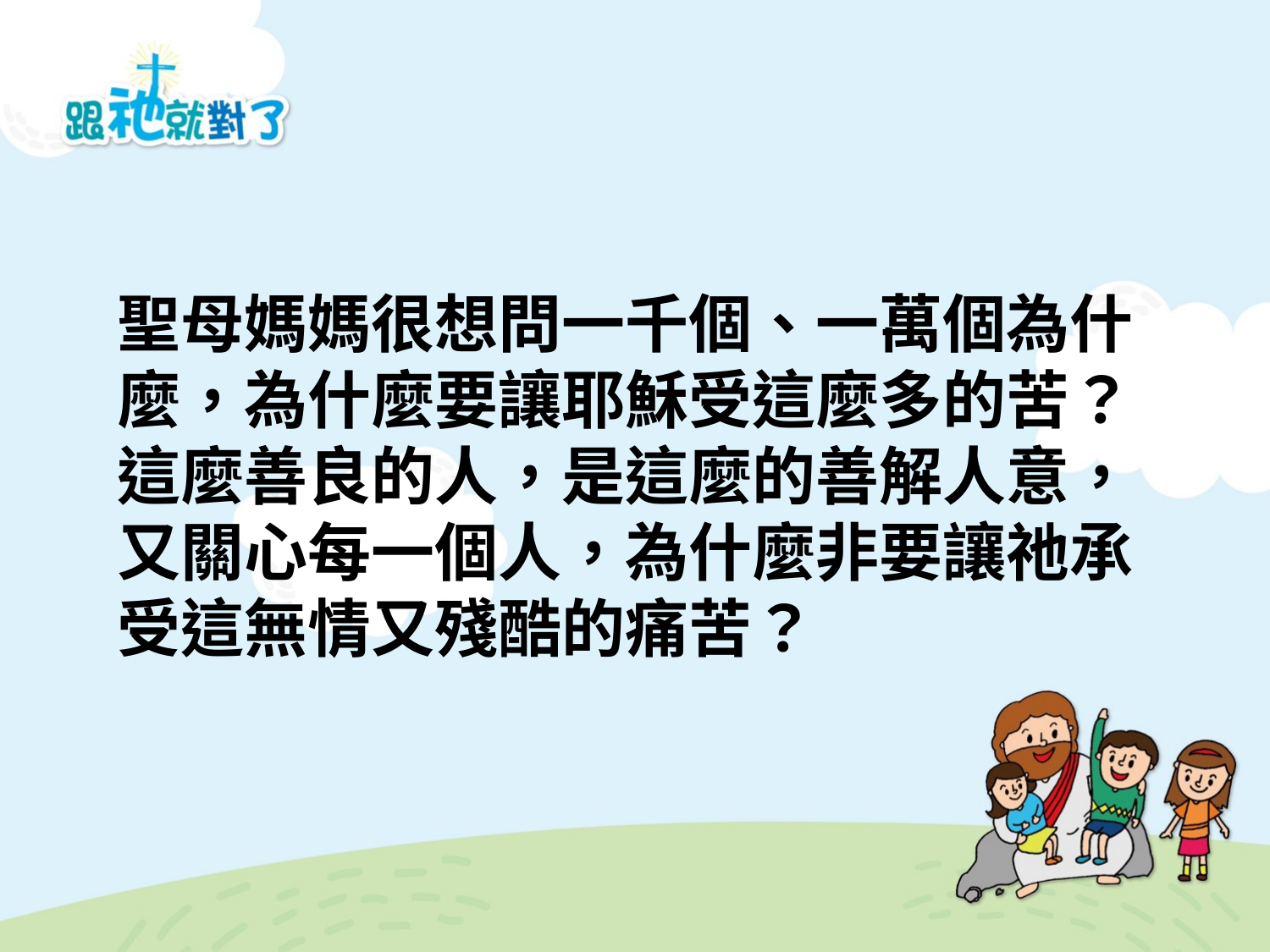

聖母媽媽很想問一千個、一萬個為什麼，為什麼要讓耶穌受這麼多的苦？這麼善良的人，是這麼的善解人意，又關心每一個人，為什麼非要讓祂承受這無情又殘酷的痛苦？